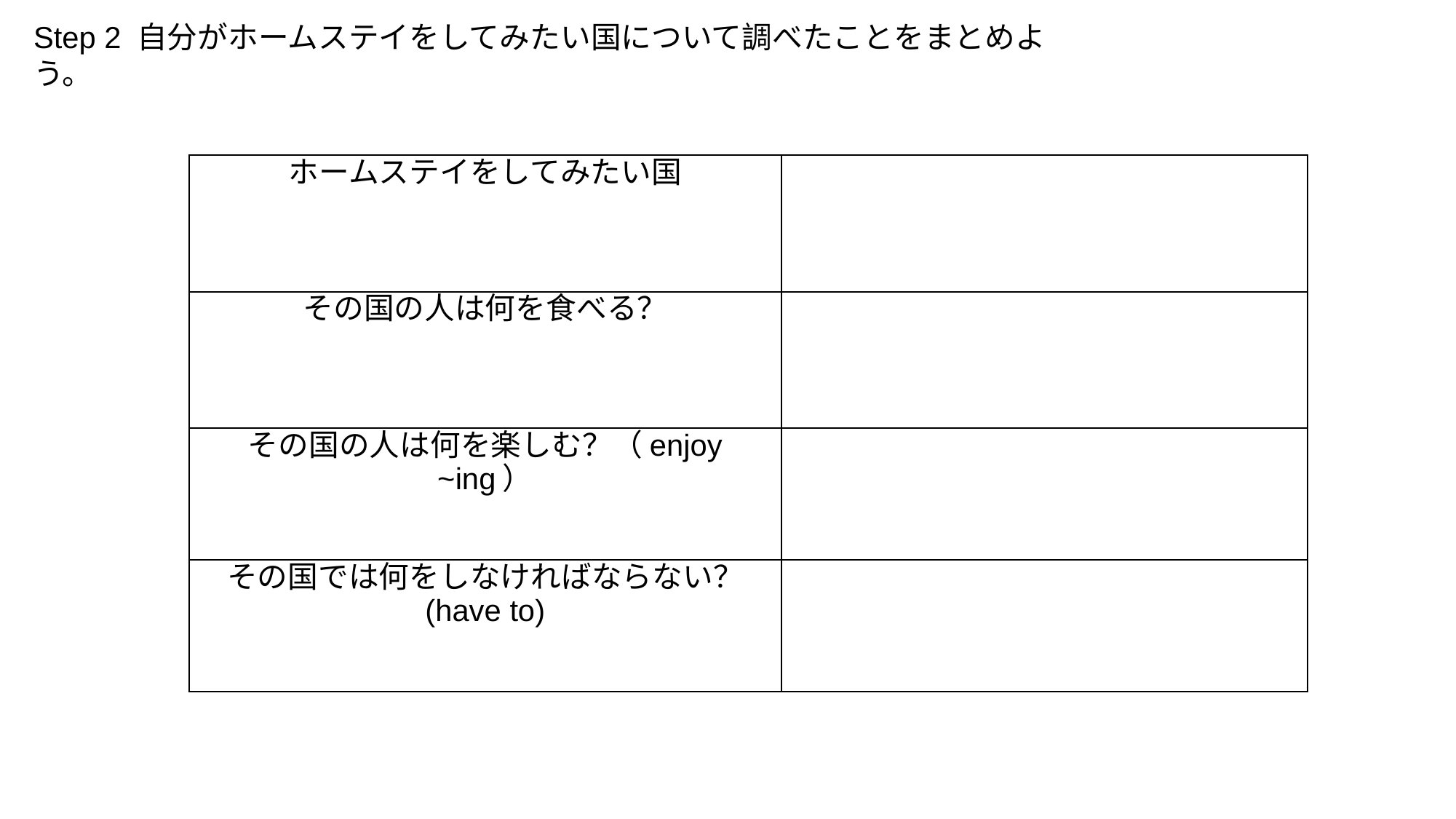

Step 2 自分がホームステイをしてみたい国について調べたことをまとめよう。

| ホームステイをしてみたい国 |  |
| --- | --- |
| その国の人は何を食べる？ |  |
| その国の人は何を楽しむ？（enjoy ~ing） |  |
| その国では何をしなければならない？ (have to) |  |